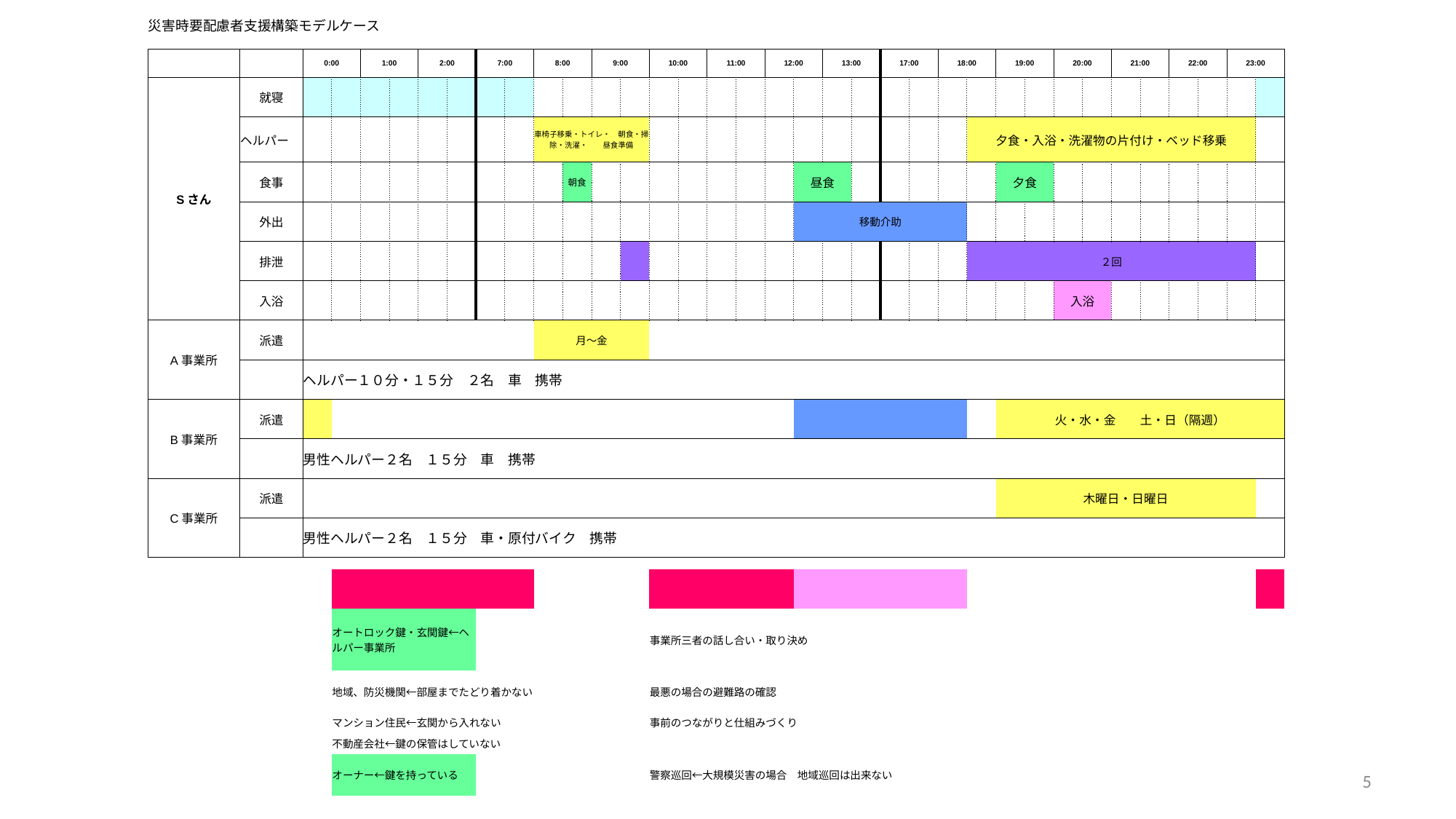

|  |  |  |  |  |  |  |  |  |  |  |  |  |  |  |  |  |  |  |  |  |  |  |  |  |  |  |  |  |  |  |  |  |  |  |  |  |  |
| --- | --- | --- | --- | --- | --- | --- | --- | --- | --- | --- | --- | --- | --- | --- | --- | --- | --- | --- | --- | --- | --- | --- | --- | --- | --- | --- | --- | --- | --- | --- | --- | --- | --- | --- | --- | --- | --- |
|  | 災害時要配慮者支援構築モデルケース |  |  |  |  |  |  |  |  |  |  |  |  |  |  |  |  |  |  |  |  |  |  |  |  |  |  |  |  |  |  |  |  |  |  |  |  |
|  |  |  |  |  |  |  |  |  |  |  |  |  |  |  |  |  |  |  |  |  |  |  |  |  |  |  |  |  |  |  |  |  |  |  |  |  |  |
|  |  |  | 0:00 |  | 1:00 |  | 2:00 |  | 7:00 |  | 8:00 |  | 9:00 |  | 10:00 |  | 11:00 |  | 12:00 |  | 13:00 |  | 17:00 |  | 18:00 |  | 19:00 |  | 20:00 |  | 21:00 |  | 22:00 |  | 23:00 |  |  |
|  | Sさん | 就寝 |  |  |  |  |  |  |  |  |  |  |  |  |  |  |  |  |  |  |  |  |  |  |  |  |  |  |  |  |  |  |  |  |  |  |  |
|  |  | ヘルパー |  |  |  |  |  |  |  |  | 車椅子移乗・トイレ・　朝食・掃除・洗濯・　　昼食準備 |  |  |  |  |  |  |  |  |  |  |  |  |  |  | 夕食・入浴・洗濯物の片付け・ベッド移乗 |  |  |  |  |  |  |  |  |  |  |  |
|  |  | 食事 |  |  |  |  |  |  |  |  |  | 朝食 |  |  |  |  |  |  |  | 昼食 |  |  |  |  |  |  | 夕食 |  |  |  |  |  |  |  |  |  |  |
|  |  | 外出 |  |  |  |  |  |  |  |  |  |  |  |  |  |  |  |  |  | 移動介助 |  |  |  |  |  |  |  |  |  |  |  |  |  |  |  |  |  |
|  |  | 排泄 |  |  |  |  |  |  |  |  |  |  |  |  |  |  |  |  |  |  |  |  |  |  |  | ２回 |  |  |  |  |  |  |  |  |  |  |  |
|  |  | 入浴 |  |  |  |  |  |  |  |  |  |  |  |  |  |  |  |  |  |  |  |  |  |  |  |  |  |  | 入浴 |  |  |  |  |  |  |  |  |
|  | A事業所 | 派遣 |  |  |  |  |  |  |  |  | 月～金 |  |  |  |  |  |  |  |  |  |  |  |  |  |  |  |  |  |  |  |  |  |  |  |  |  |  |
|  |  |  | ヘルパー１０分・１５分　２名　車　携帯 |  |  |  |  |  |  |  |  |  |  |  |  |  |  |  |  |  |  |  |  |  |  |  |  |  |  |  |  |  |  |  |  |  |  |
|  | B事業所 | 派遣 |  |  |  |  |  |  |  |  |  |  |  |  |  |  |  |  |  |  |  |  |  |  |  |  | 火・水・金　　土・日（隔週） |  |  |  |  |  |  |  |  |  |  |
|  |  |  | 男性ヘルパー２名　１５分　車　携帯 |  |  |  |  |  |  |  |  |  |  |  |  |  |  |  |  |  |  |  |  |  |  |  |  |  |  |  |  |  |  |  |  |  |  |
|  | C事業所 | 派遣 |  |  |  |  |  |  |  |  |  |  |  |  |  |  |  |  |  |  |  |  |  |  |  |  | 木曜日・日曜日 |  |  |  |  |  |  |  |  |  |  |
|  |  |  | 男性ヘルパー２名　１５分　車・原付バイク　携帯 |  |  |  |  |  |  |  |  |  |  |  |  |  |  |  |  |  |  |  |  |  |  |  |  |  |  |  |  |  |  |  |  |  |  |
|  |  |  |  |  |  |  |  |  |  |  |  |  |  |  |  |  |  |  |  |  |  |  |  |  |  |  |  |  |  |  |  |  |  |  |  |  |  |
|  |  |  |  |  |  |  |  |  |  |  |  |  |  |  |  |  |  |  |  |  |  |  |  |  |  |  |  |  |  |  |  |  |  |  |  |  |  |
|  |  |  |  | オートロック鍵・玄関鍵←ヘルパー事業所 |  |  |  |  |  |  |  |  |  |  | 事業所三者の話し合い・取り決め |  |  |  |  |  |  |  |  |  |  |  |  |  |  |  |  |  |  |  |  |  |  |
|  |  |  |  | 地域、防災機関←部屋までたどり着かない |  |  |  |  |  |  |  |  |  |  | 最悪の場合の避難路の確認 |  |  |  |  |  |  |  |  |  |  |  |  |  |  |  |  |  |  |  |  |  |  |
|  |  |  |  | マンション住民←玄関から入れない |  |  |  |  |  |  |  |  |  |  | 事前のつながりと仕組みづくり |  |  |  |  |  |  |  |  |  |  |  |  |  |  |  |  |  |  |  |  |  |  |
|  |  |  |  | 不動産会社←鍵の保管はしていない |  |  |  |  |  |  |  |  |  |  |  |  |  |  |  |  |  |  |  |  |  |  |  |  |  |  |  |  |  |  |  |  |  |
|  |  |  |  | オーナー←鍵を持っている |  |  |  |  |  |  |  |  |  |  | 警察巡回←大規模災害の場合　地域巡回は出来ない |  |  |  |  |  |  |  |  |  |  |  |  |  |  |  |  |  |  |  |  |  |  |
|  |  |  |  |  |  |  |  |  |  |  |  |  |  |  |  |  |  |  |  |  |  |  |  |  |  |  |  |  |  |  |  |  |  |  |  |  |  |
5